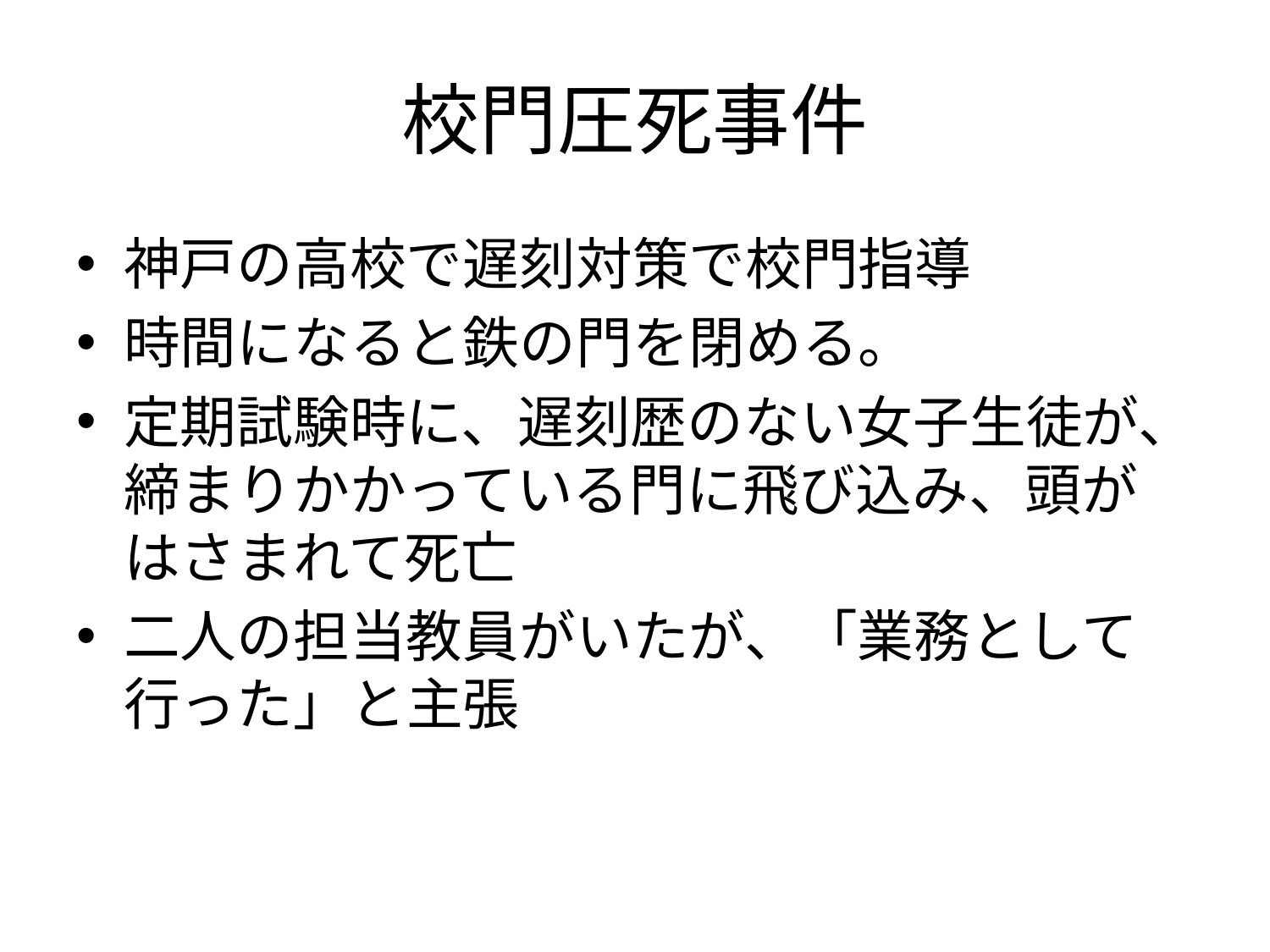

# 校門圧死事件
神戸の高校で遅刻対策で校門指導
時間になると鉄の門を閉める。
定期試験時に、遅刻歴のない女子生徒が、締まりかかっている門に飛び込み、頭がはさまれて死亡
二人の担当教員がいたが、「業務として行った」と主張